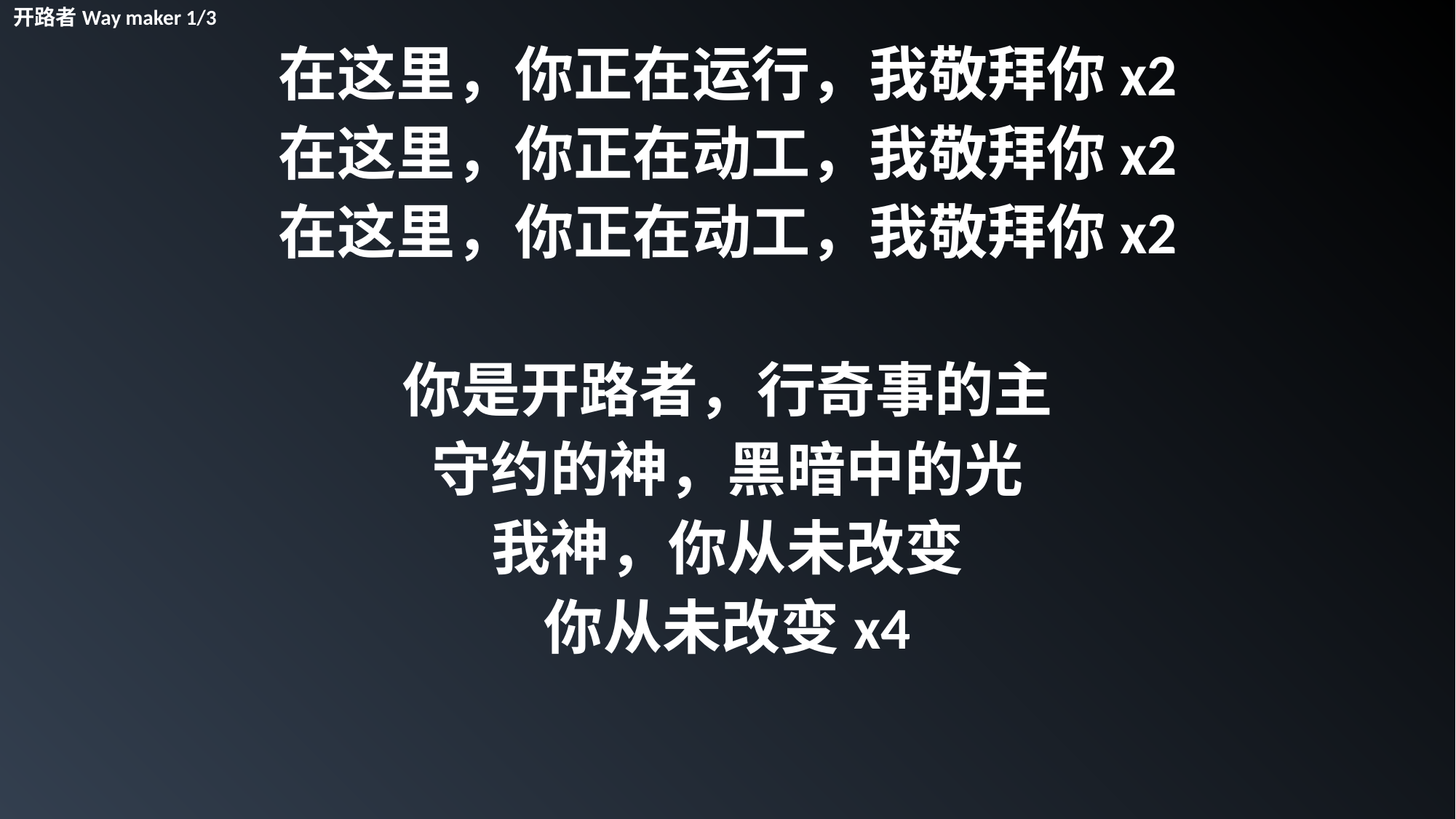

开路者Way maker 1/3
在这里，你正在运行，我敬拜你x2
在这里，你正在动工，我敬拜你x2
在这里，你正在动工，我敬拜你x2

你是开路者，行奇事的主
守约的神，黑暗中的光
我神，你从未改变
你从未改变x4